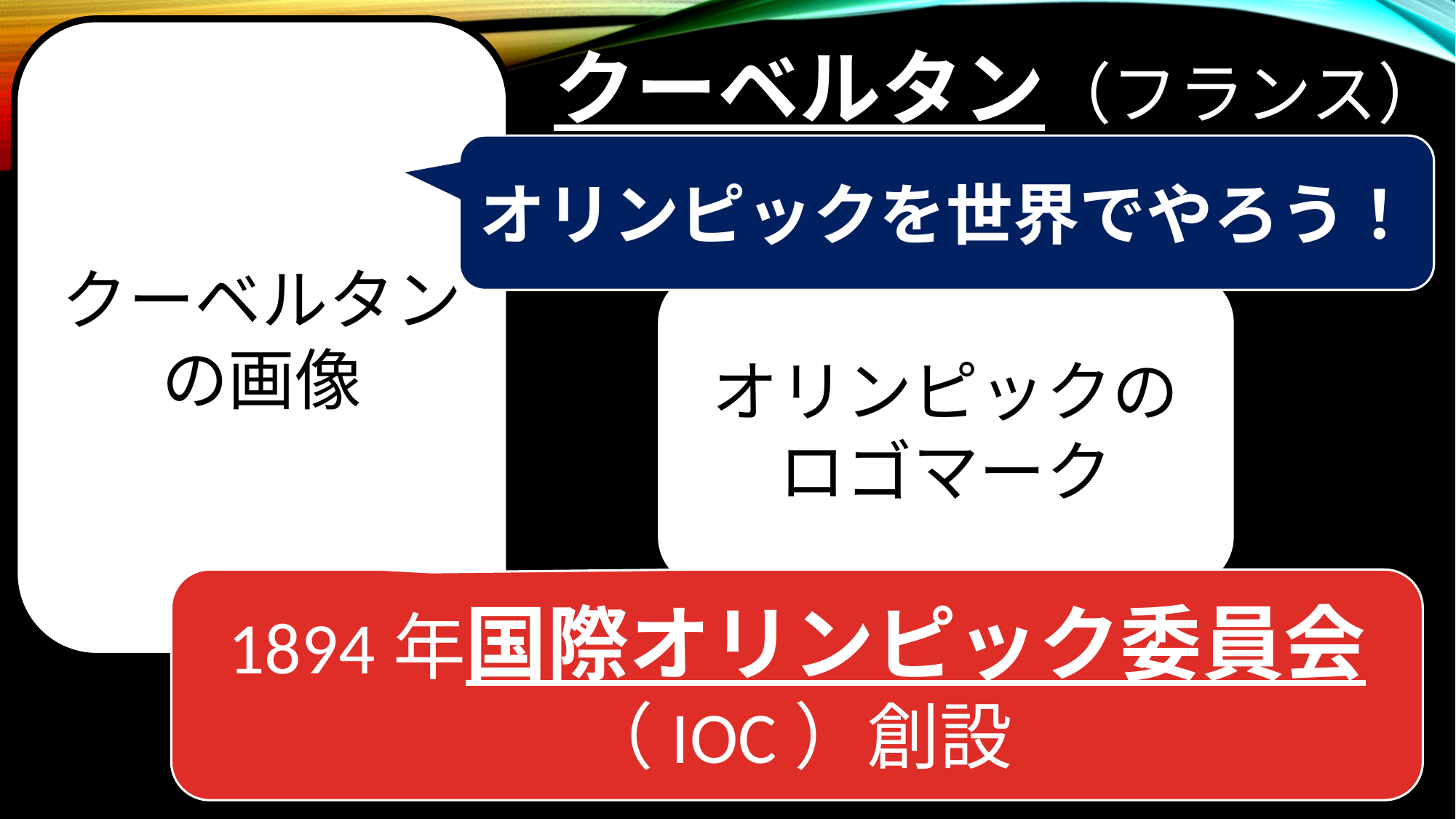

# クーベルタン（フランス）
クーベルタンの画像
オリンピックを世界でやろう！
オリンピックのロゴマーク
1894年国際オリンピック委員会（IOC）創設